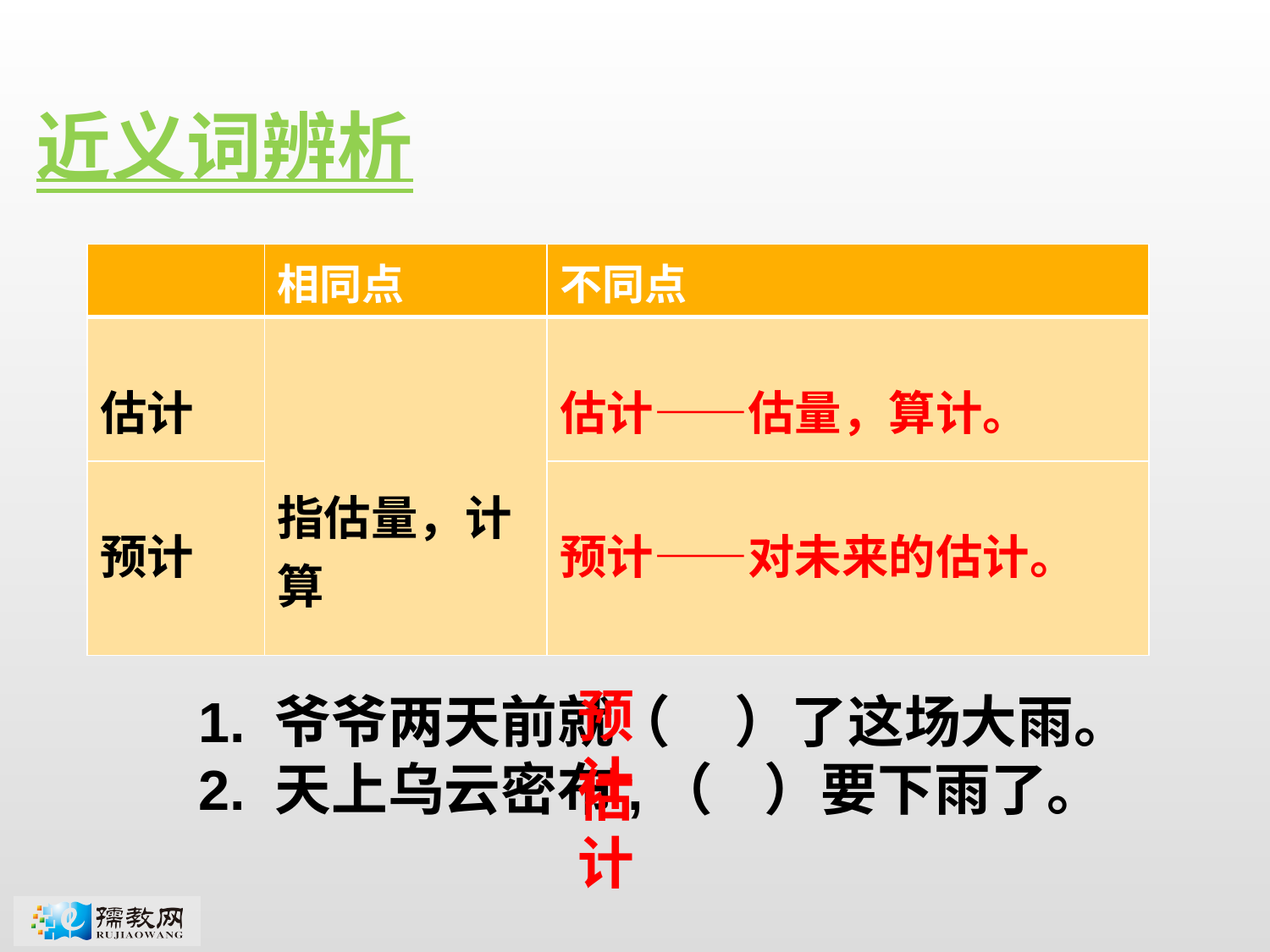

近义词辨析
|  | 相同点 | 不同点 |
| --- | --- | --- |
| 估计 | 指估量，计算 | 估计——估量，算计。 |
|  |  | 预计——对未来的估计。 |
| 预计 |  |  |

1. 爷爷两天前就（     ）了这场大雨。
2. 天上乌云密布,（    ）要下雨了。
预计

估计